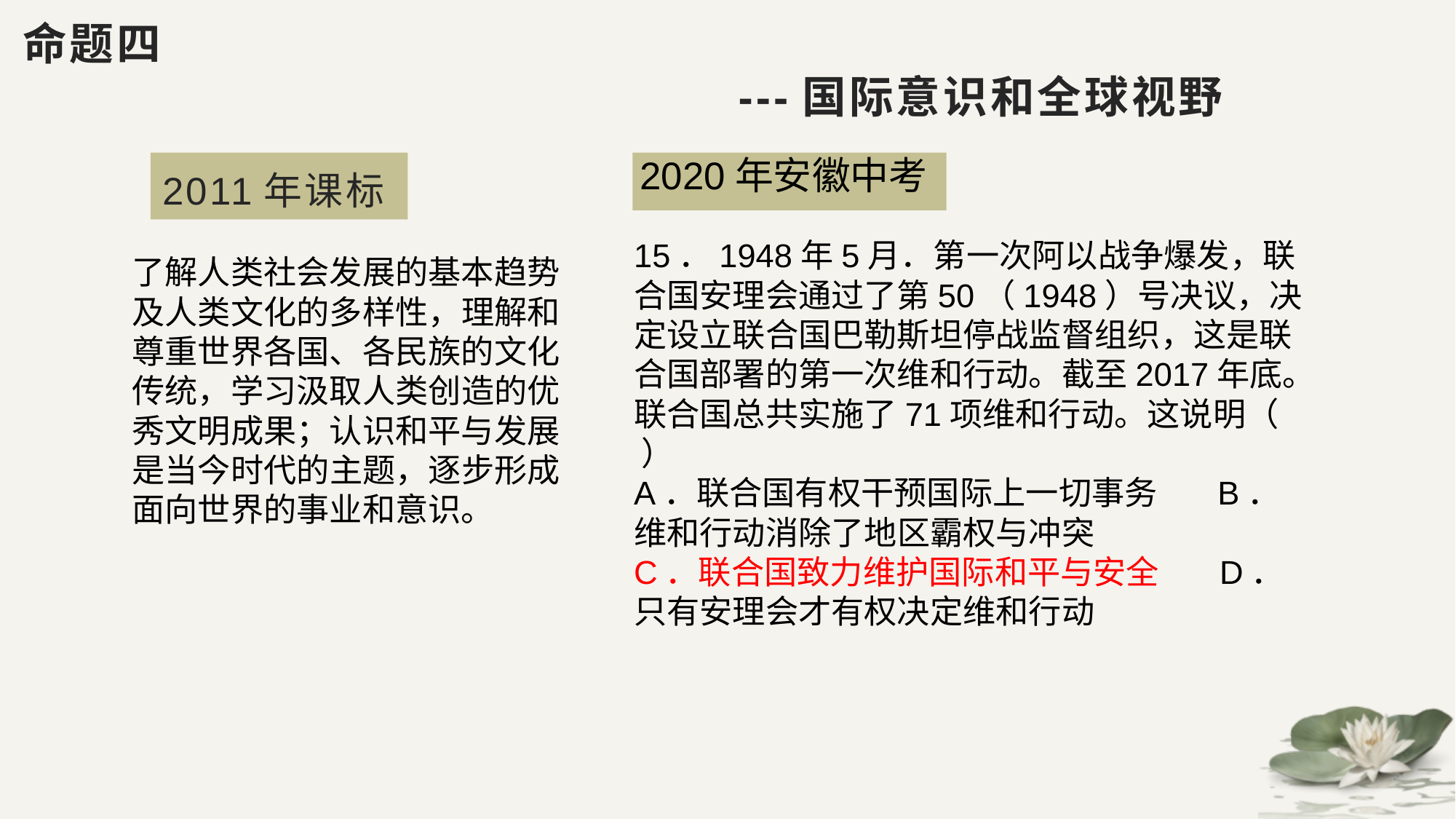

# 命题四 ---国际意识和全球视野
2011年课标
2020年安徽中考
15．1948年5月．第一次阿以战争爆发，联合国安理会通过了第50（1948）号决议，决定设立联合国巴勒斯坦停战监督组织，这是联合国部署的第一次维和行动。截至2017年底。联合国总共实施了71项维和行动。这说明（   ）
A．联合国有权干预国际上一切事务       B．维和行动消除了地区霸权与冲突
C．联合国致力维护国际和平与安全       D．只有安理会才有权决定维和行动
了解人类社会发展的基本趋势及人类文化的多样性，理解和尊重世界各国、各民族的文化传统，学习汲取人类创造的优秀文明成果；认识和平与发展是当今时代的主题，逐步形成面向世界的事业和意识。